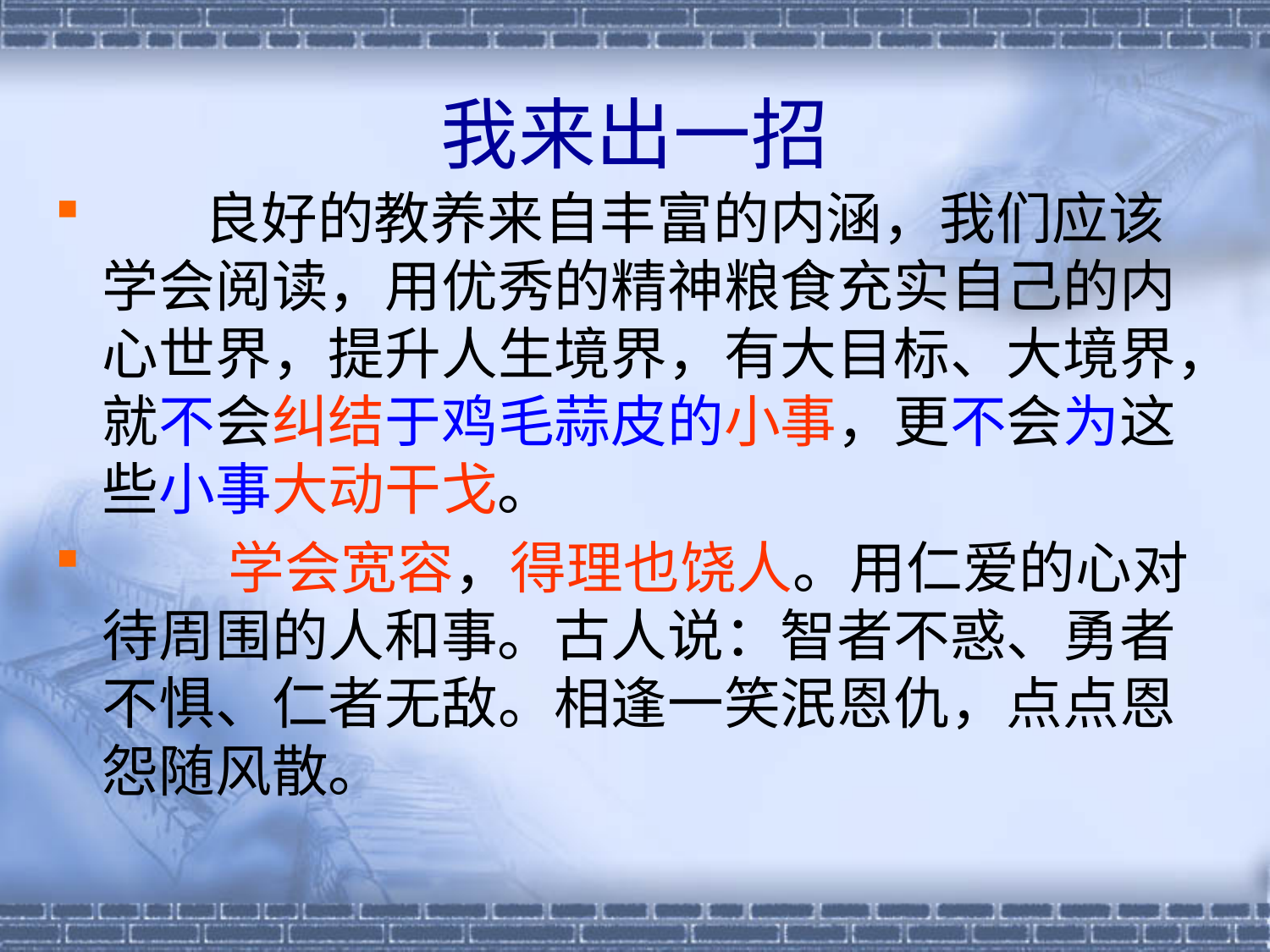

# 我来出一招
       良好的教养来自丰富的内涵，我们应该学会阅读，用优秀的精神粮食充实自己的内心世界，提升人生境界，有大目标、大境界，就不会纠结于鸡毛蒜皮的小事，更不会为这些小事大动干戈。
　　 学会宽容，得理也饶人。用仁爱的心对待周围的人和事。古人说：智者不惑、勇者不惧、仁者无敌。相逢一笑泯恩仇，点点恩怨随风散。